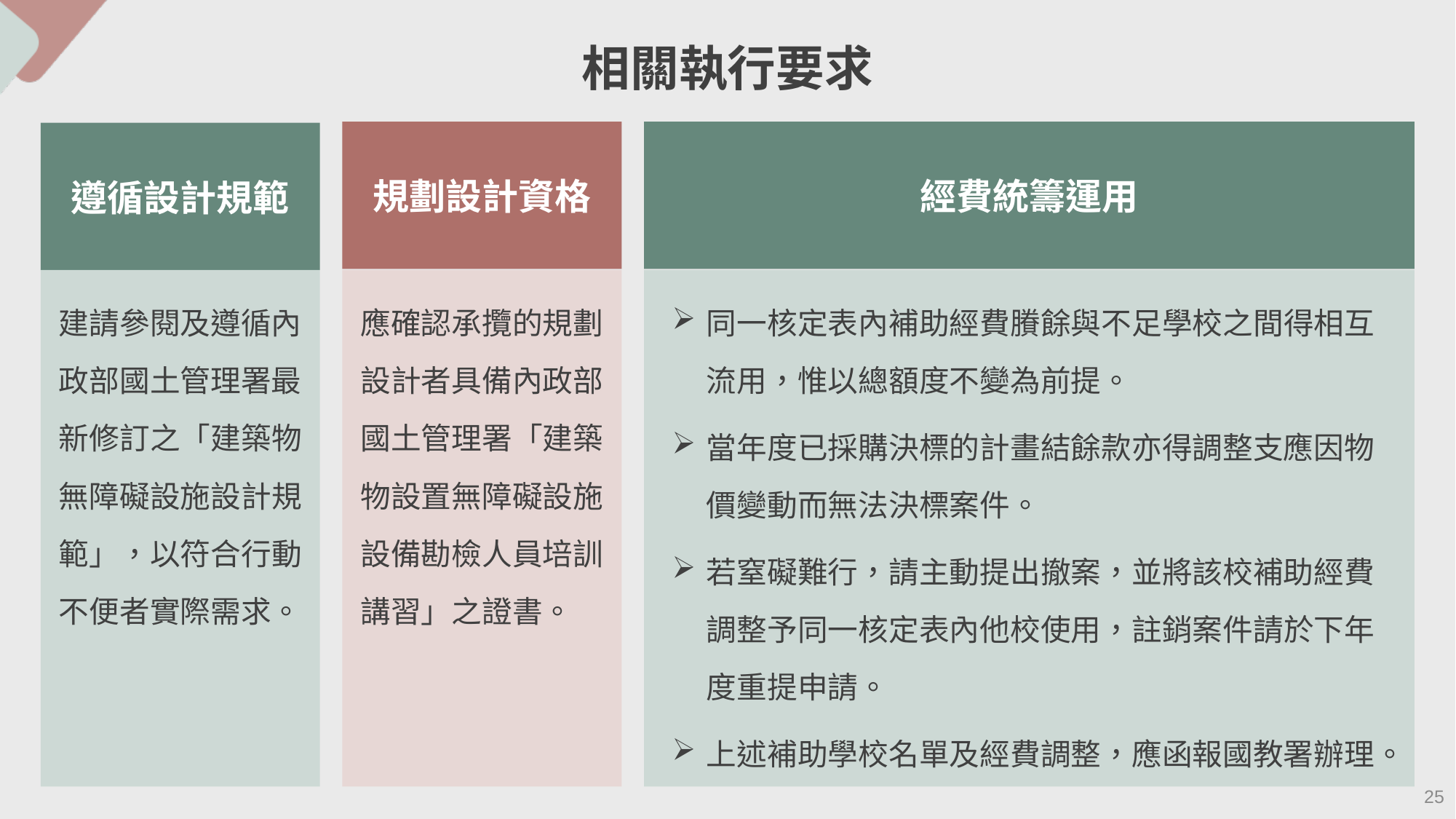

相關執行要求
經費統籌運用
規劃設計資格
遵循設計規範
建請參閱及遵循內政部國土管理署最新修訂之「建築物無障礙設施設計規範」，以符合行動不便者實際需求。
應確認承攬的規劃設計者具備內政部國土管理署「建築物設置無障礙設施設備勘檢人員培訓講習」之證書。
同一核定表內補助經費賸餘與不足學校之間得相互流用，惟以總額度不變為前提。
當年度已採購決標的計畫結餘款亦得調整支應因物價變動而無法決標案件。
若窒礙難行，請主動提出撤案，並將該校補助經費調整予同一核定表內他校使用，註銷案件請於下年度重提申請。
上述補助學校名單及經費調整，應函報國教署辦理。
25